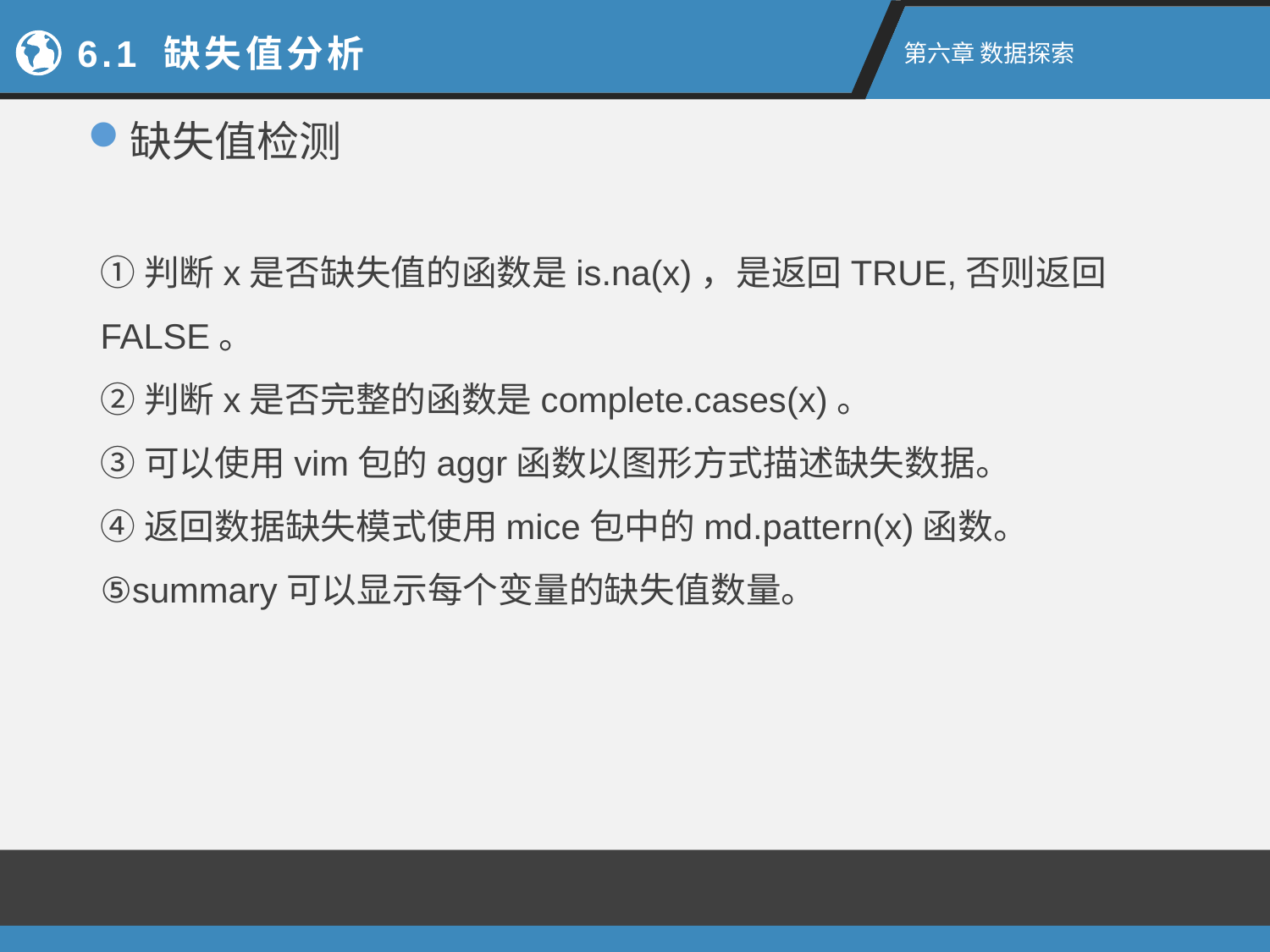

6.1 缺失值分析

第六章 数据探索
缺失值检测
①判断x是否缺失值的函数是is.na(x)，是返回TRUE,否则返回FALSE。
②判断x是否完整的函数是complete.cases(x)。
③可以使用vim包的aggr函数以图形方式描述缺失数据。
④返回数据缺失模式使用mice包中的md.pattern(x)函数。
⑤summary可以显示每个变量的缺失值数量。